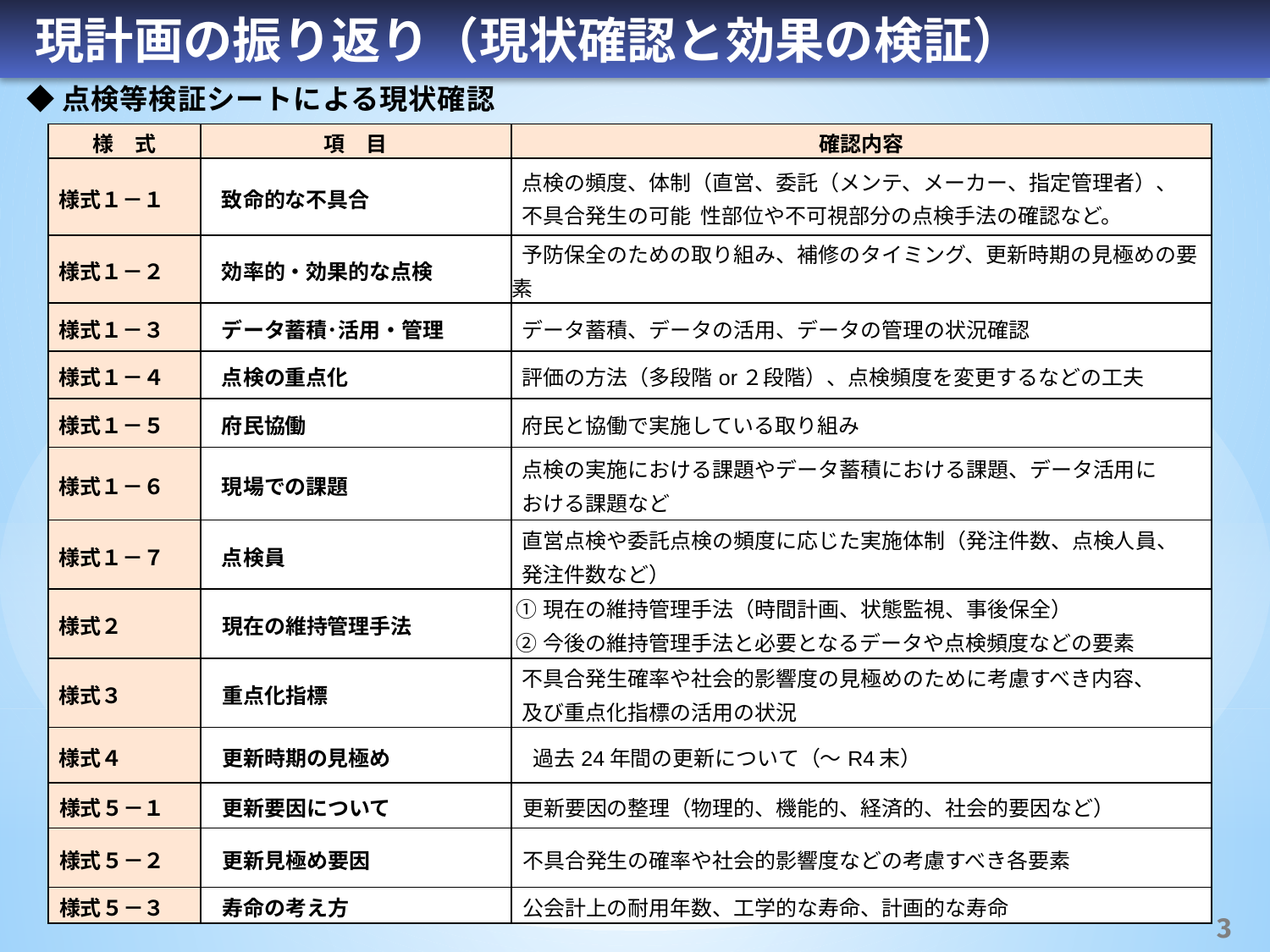

現計画の振り返り（現状確認と効果の検証）

◆点検等検証シートによる現状確認
| 様　式 | 項　目 | 確認内容 |
| --- | --- | --- |
| 様式１－１ | 致命的な不具合 | 点検の頻度、体制（直営、委託（メンテ、メーカー、指定管理者）、 不具合発生の可能 性部位や不可視部分の点検手法の確認など。 |
| 様式１－２ | 効率的・効果的な点検 | 予防保全のための取り組み、補修のタイミング、更新時期の見極めの要素 |
| 様式１－３ | データ蓄積･活用・管理 | データ蓄積、データの活用、データの管理の状況確認 |
| 様式１－４ | 点検の重点化 | 評価の方法（多段階or２段階）、点検頻度を変更するなどの工夫 |
| 様式１－５ | 府民協働 | 府民と協働で実施している取り組み |
| 様式１－６ | 現場での課題 | 点検の実施における課題やデータ蓄積における課題、データ活用に おける課題など |
| 様式１－７ | 点検員 | 直営点検や委託点検の頻度に応じた実施体制（発注件数、点検人員、 発注件数など） |
| 様式２ | 現在の維持管理手法 | ①現在の維持管理手法（時間計画、状態監視、事後保全） ②今後の維持管理手法と必要となるデータや点検頻度などの要素 |
| 様式３ | 重点化指標 | 不具合発生確率や社会的影響度の見極めのために考慮すべき内容、 及び重点化指標の活用の状況 |
| 様式４ | 更新時期の見極め | 過去24年間の更新について（～R4末） |
| 様式５－１ | 更新要因について | 更新要因の整理（物理的、機能的、経済的、社会的要因など） |
| 様式５－２ | 更新見極め要因 | 不具合発生の確率や社会的影響度などの考慮すべき各要素 |
| 様式５－３ | 寿命の考え方 | 公会計上の耐用年数、工学的な寿命、計画的な寿命 |
3